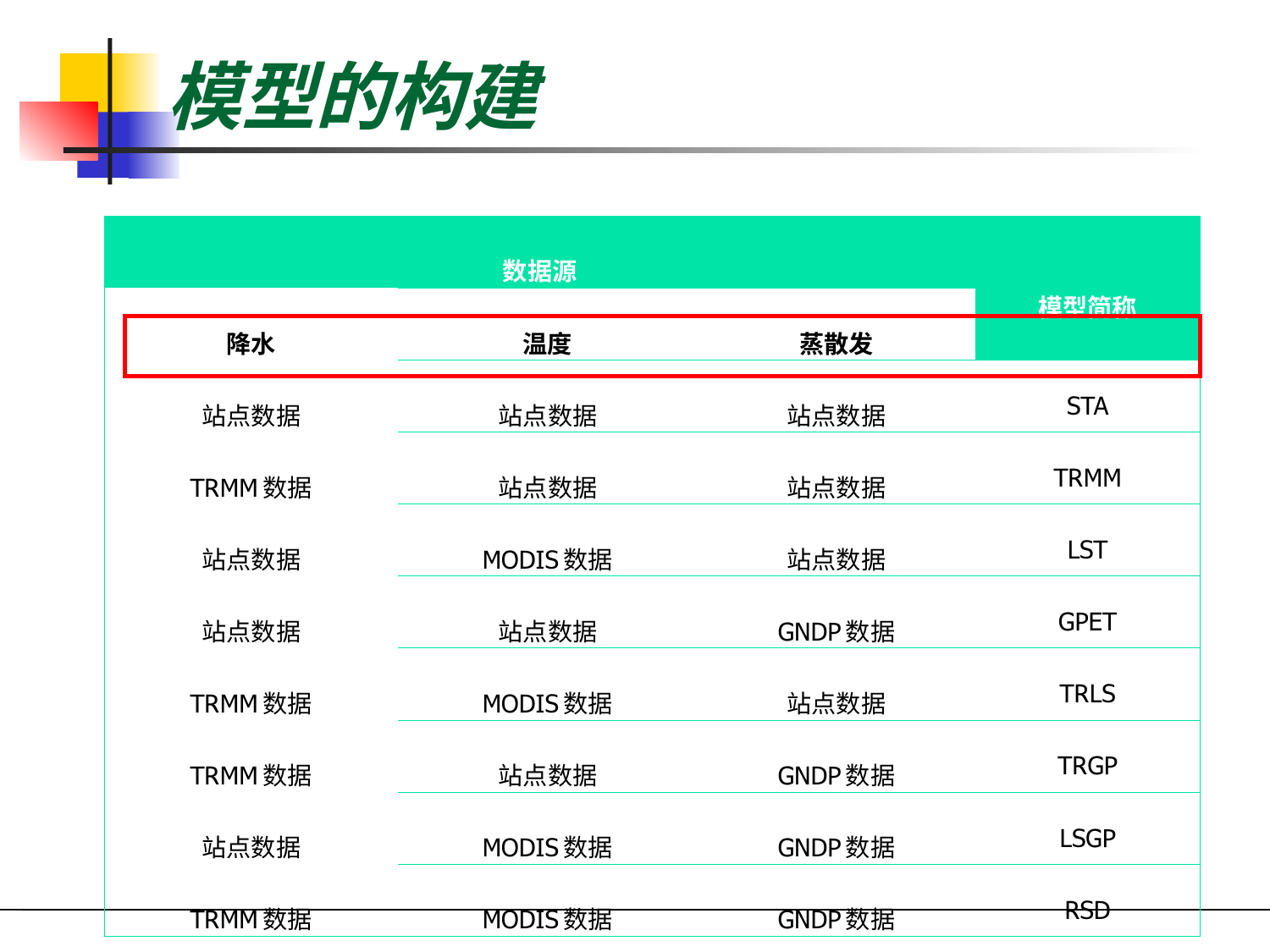

模型的构建
| 数据源 |  |  | 模型简称 |
| --- | --- | --- | --- |
| 降水 | 温度 | 蒸散发 |  |
| 站点数据 | 站点数据 | 站点数据 | STA |
| TRMM数据 | 站点数据 | 站点数据 | TRMM |
| 站点数据 | MODIS数据 | 站点数据 | LST |
| 站点数据 | 站点数据 | GNDP数据 | GPET |
| TRMM数据 | MODIS数据 | 站点数据 | TRLS |
| TRMM数据 | 站点数据 | GNDP数据 | TRGP |
| 站点数据 | MODIS数据 | GNDP数据 | LSGP |
| TRMM数据 | MODIS数据 | GNDP数据 | RSD |